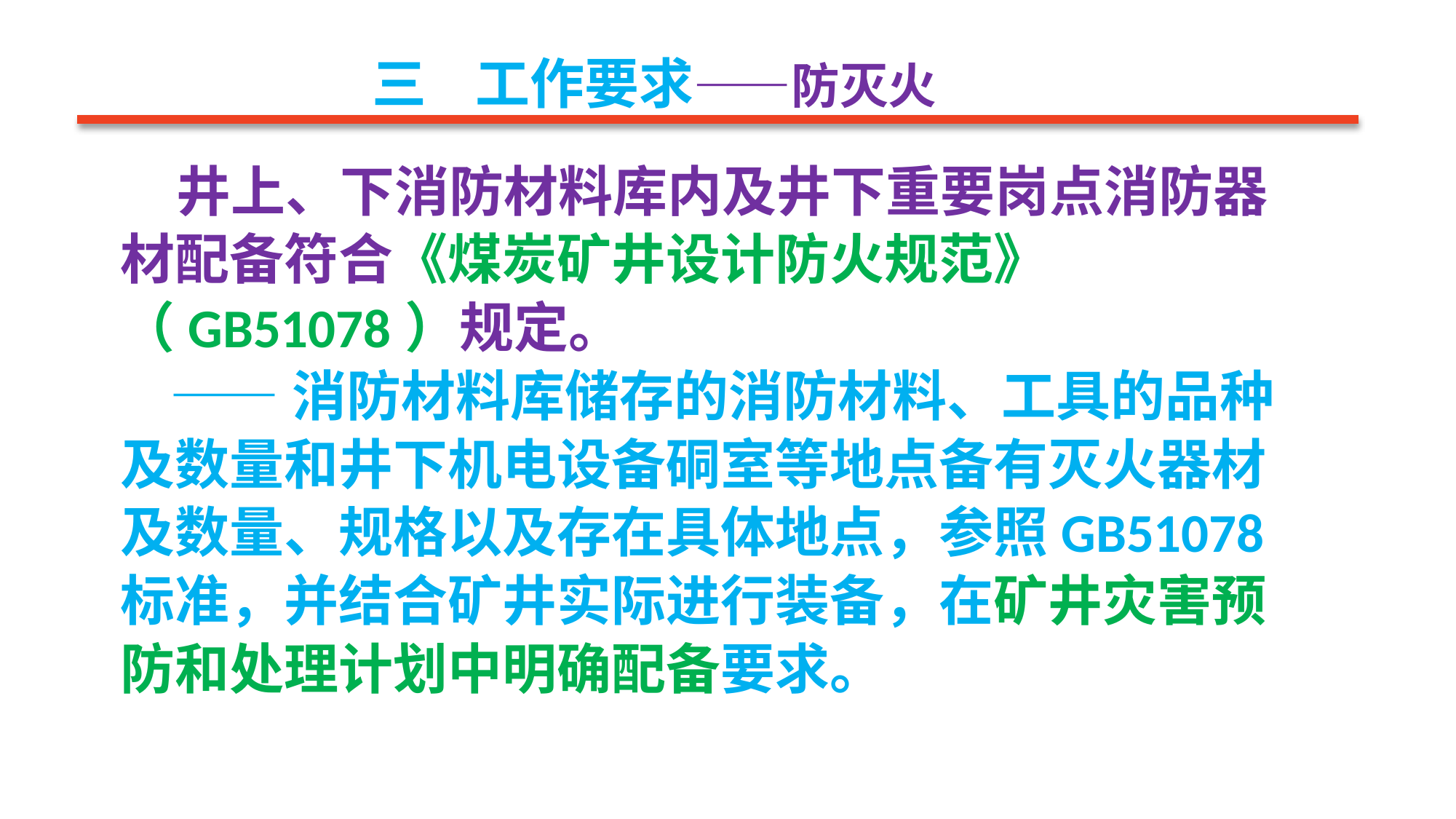

三    工作要求——防灭火
    井上、下消防材料库内及井下重要岗点消防器材配备符合《煤炭矿井设计防火规范》（GB51078）规定。
    ——消防材料库储存的消防材料、工具的品种及数量和井下机电设备硐室等地点备有灭火器材及数量、规格以及存在具体地点，参照GB51078标准，并结合矿井实际进行装备，在矿井灾害预防和处理计划中明确配备要求。